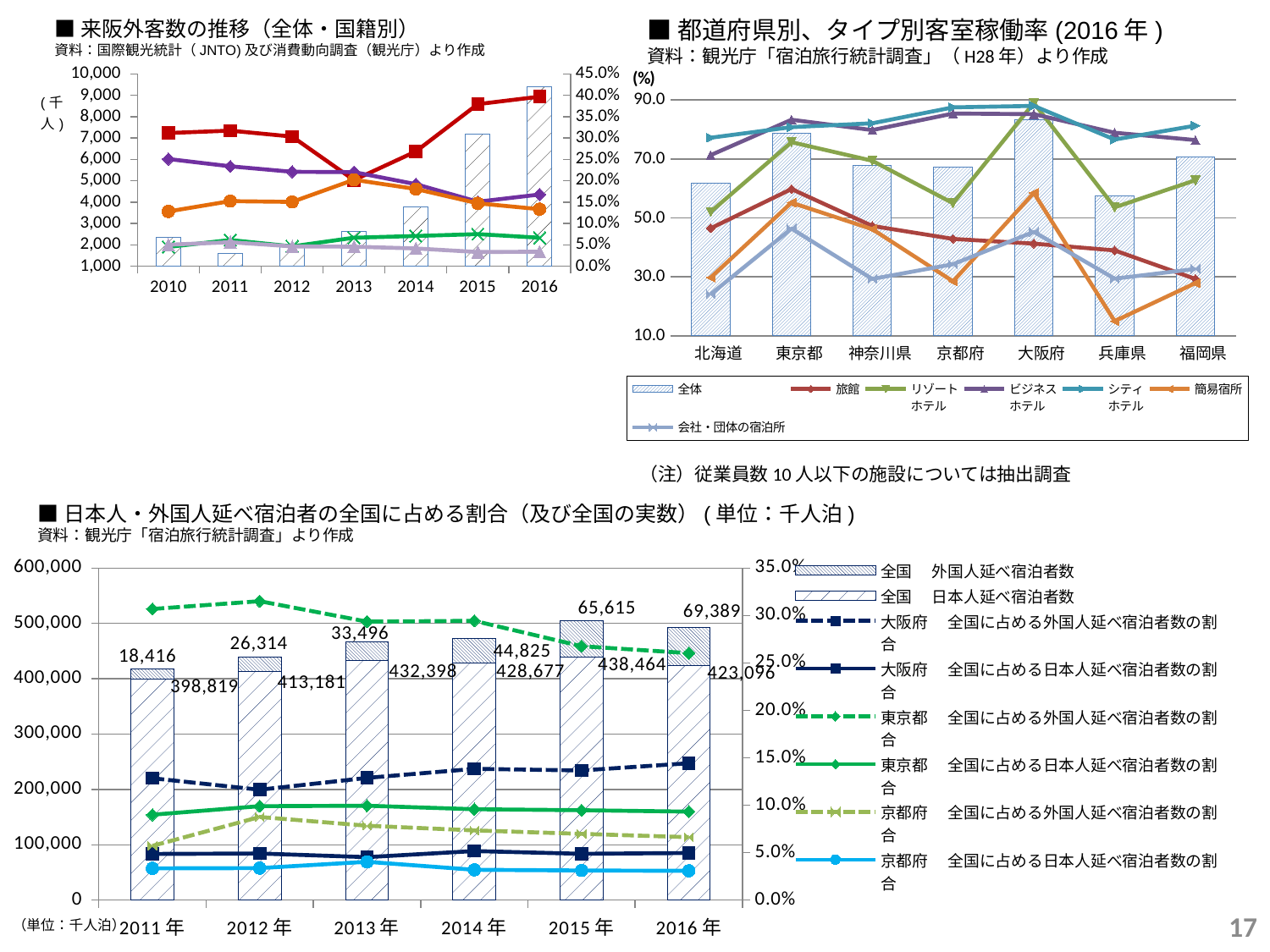

■都道府県別、タイプ別客室稼働率(2016年)
資料：観光庁「宿泊旅行統計調査」（H28年）より作成
■来阪外客数の推移（全体・国籍別）
資料：国際観光統計（JNTO)及び消費動向調査（観光庁）より作成

### Chart

| Category | 全体 | 旅館 | リゾート
ホテル | ビジネス
ホテル | シティ
ホテル | 簡易宿所 | 会社・団体の宿泊所 |
|---|---|---|---|---|---|---|---|
| 　北海道 | 61.7 | 46.5 | 52.1 | 71.3 | 77.2 | 29.8 | 24.1 |
| 　東京都 | 78.8 | 59.8 | 75.7 | 83.3 | 80.8 | 55.2 | 46.4 |
| 　神奈川県 | 67.8 | 47.3 | 69.4 | 79.8 | 82.1 | 46.2 | 29.3 |
| 　京都府 | 67.3 | 42.9 | 55.0 | 85.4 | 87.5 | 28.5 | 34.3 |
| 　大阪府 | 83.3 | 41.3 | 89.0 | 85.2 | 88.0 | 58.5 | 45.3 |
| 　兵庫県 | 57.5 | 39.0 | 53.6 | 78.9 | 76.6 | 15.0 | 29.4 |
| 　福岡県 | 70.8 | 29.3 | 62.8 | 76.4 | 81.3 | 27.9 | 32.7 |

### Chart

| Category | 来阪外国人数 | 中国の割合 | 韓国の割合 | 台湾の割合 | 香港の割合 | アメリカの割合 |
|---|---|---|---|---|---|---|
| 2010 | 2349.0 | 0.3116219667943806 | 0.25074499787143467 | 0.12813963388676033 | 0.04512558535547041 | 0.05023414218816517 |
| 2011 | 1583.0 | 0.31711939355653823 | 0.2337334175615919 | 0.15224257738471256 | 0.06127605811749842 | 0.05622236260265319 |
| 2012 | 2028.0 | 0.3032544378698225 | 0.22090729783037474 | 0.15039447731755423 | 0.046351084812623275 | 0.046351084812623275 |
| 2013 | 2625.0 | 0.20152380952380952 | 0.2201904761904762 | 0.2022857142857143 | 0.06666666666666667 | 0.045714285714285714 |
| 2014 | 3758.0 | 0.26849387972325706 | 0.19185737094199043 | 0.18068121341138904 | 0.0707823310271421 | 0.041511442256519426 |
| 2015 | 7164.0 | 0.3791178112786153 | 0.1507537688442211 | 0.1471245114461195 | 0.07509771077610274 | 0.0332216638749302 |
| 2016 | 9400.0 | 0.39670212765957447 | 0.16787234042553192 | 0.13340425531914893 | 0.06670212765957446 | 0.03393617021276596 |
（注）従業員数10人以下の施設については抽出調査
■日本人・外国人延べ宿泊者の全国に占める割合（及び全国の実数）(単位：千人泊)
資料：観光庁「宿泊旅行統計調査」より作成

### Chart

| Category | 全国 　日本人延べ宿泊者数 | 全国 　外国人延べ宿泊者数 | 大阪府 　全国に占める外国人延べ宿泊者数の割合 | 大阪府 　全国に占める日本人延べ宿泊者数の割合 | 東京都 　全国に占める外国人延べ宿泊者数の割合 | 東京都 　全国に占める日本人延べ宿泊者数の割合 | 京都府 　全国に占める外国人延べ宿泊者数の割合 | 京都府 　全国に占める日本人延べ宿泊者数の割合 |
|---|---|---|---|---|---|---|---|---|
| 2011年 | 398818.76 | 18415.69 | 0.12844427767843616 | 0.04864174393401153 | 0.30690188638058097 | 0.08995692680053466 | 0.05716538451722417 | 0.033479794180193534 |
| 2012年 | 413180.78 | 26314.34 | 0.11631870683437243 | 0.049089335665613486 | 0.31510347589945253 | 0.09898362164861588 | 0.08760128507878215 | 0.03372756109323381 |
| 2013年 | 432397.64 | 33495.73 | 0.12880746292139325 | 0.04525216650118627 | 0.2934986041504395 | 0.09942956672936512 | 0.07839446998169618 | 0.04038326851182629 |
| 2014年 | 428677.35 | 44824.6 | 0.13832047581015783 | 0.051715095280868005 | 0.2943754099311539 | 0.09579120520363392 | 0.07341972934504715 | 0.031948853840773256 |
| 2015年 | 438463.77 | 65614.6 | 0.13664138773992374 | 0.0488077042260527 | 0.2676323562134037 | 0.09471097235696349 | 0.0697812681933594 | 0.031191539497094595 |
| 2016年 | 423096.22 | 69388.94 | 0.14424243978939583 | 0.049637975966790725 | 0.260271449599893 | 0.09325299573699808 | 0.06633348196412858 | 0.030836224440861232 |
17
（単位：千人泊）